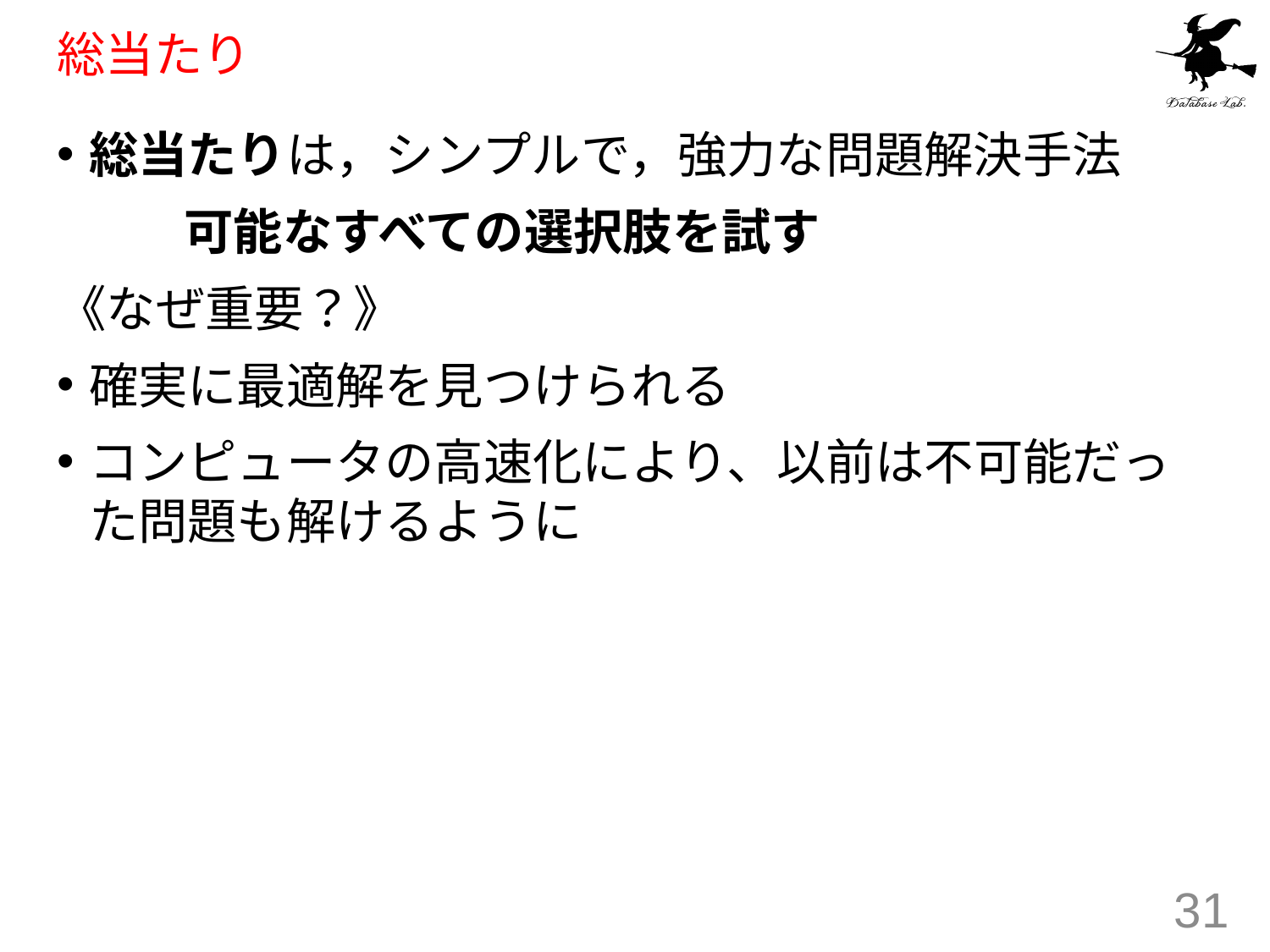

# 総当たり
総当たりは，シンプルで，強力な問題解決手法
	可能なすべての選択肢を試す
《なぜ重要？》
確実に最適解を見つけられる
コンピュータの高速化により、以前は不可能だった問題も解けるように

31